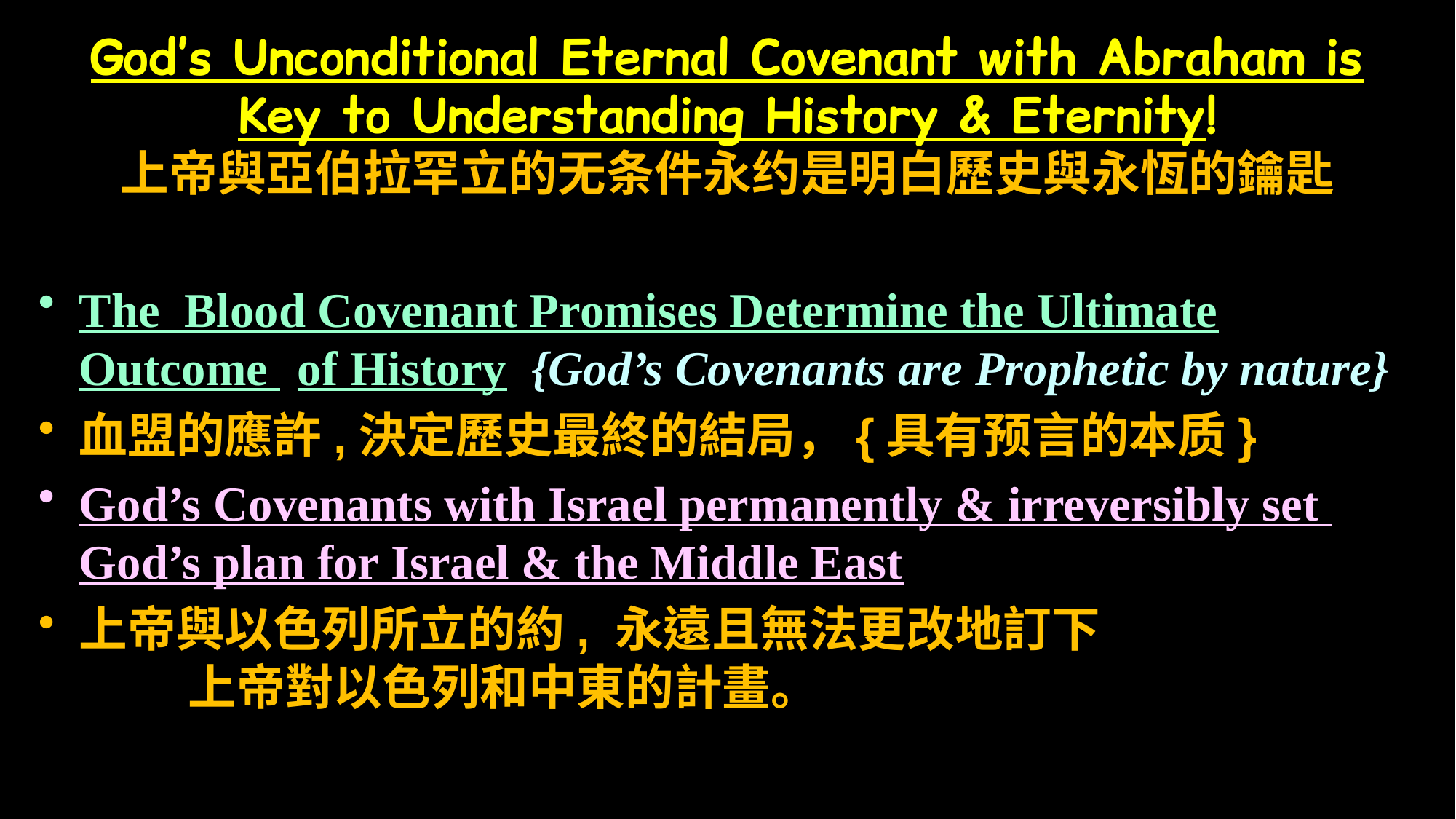

# God’s Unconditional Eternal Covenant with Abraham is Key to Understanding History & Eternity! 上帝與亞伯拉罕立的无条件永约是明白歷史與永恆的鑰匙
The  Blood Covenant Promises Determine the Ultimate Outcome 	of History  {God’s Covenants are Prophetic by nature}
血盟的應許,決定歷史最終的結局，{具有预言的本质}
God’s Covenants with Israel permanently & irreversibly set 	God’s plan for Israel & the Middle East
上帝與以色列所立的約, 永遠且無法更改地訂下				上帝對以色列和中東的計畫。